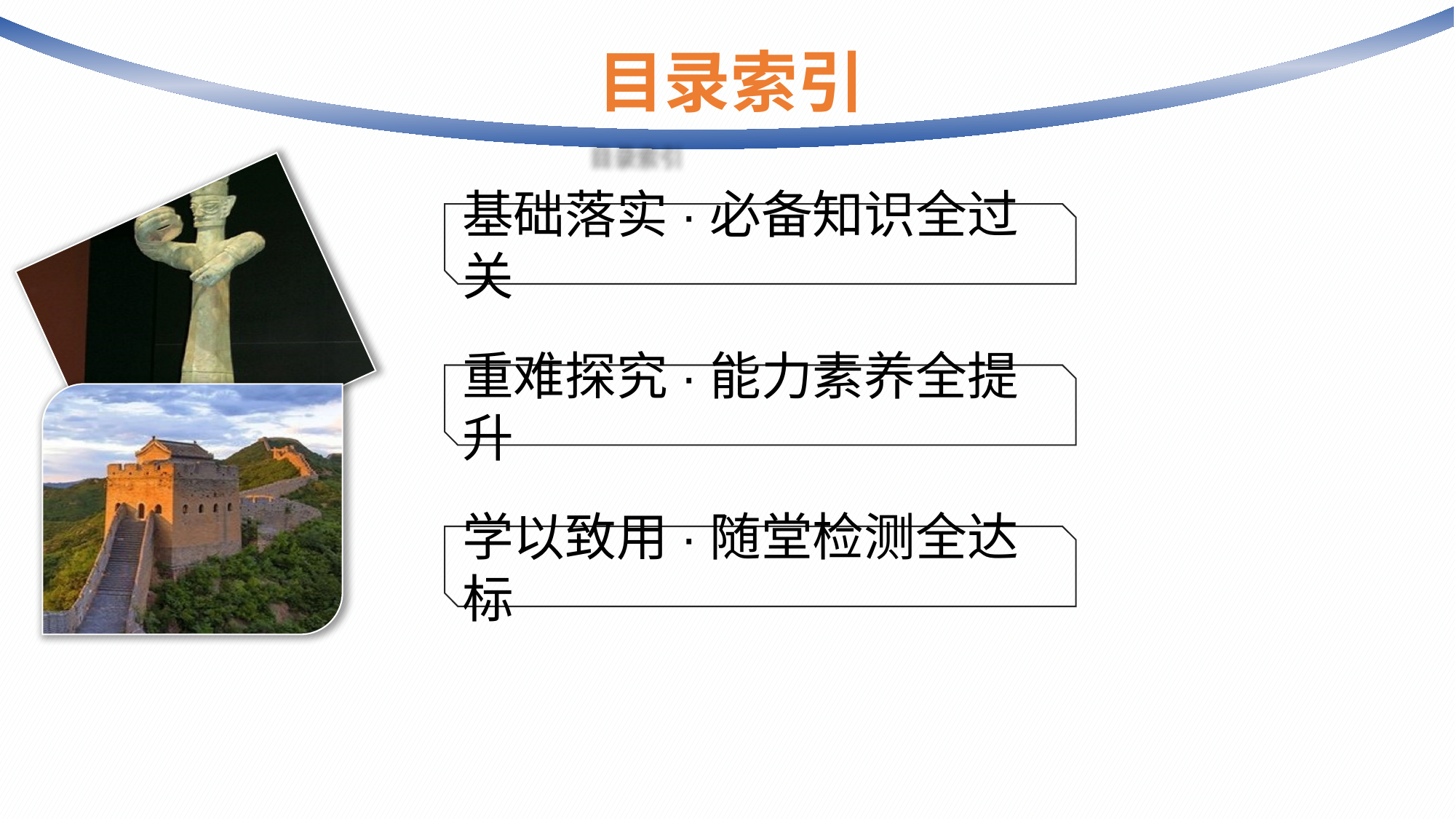

目录索引

基础落实·必备知识全过关
重难探究·能力素养全提升

学以致用·随堂检测全达标